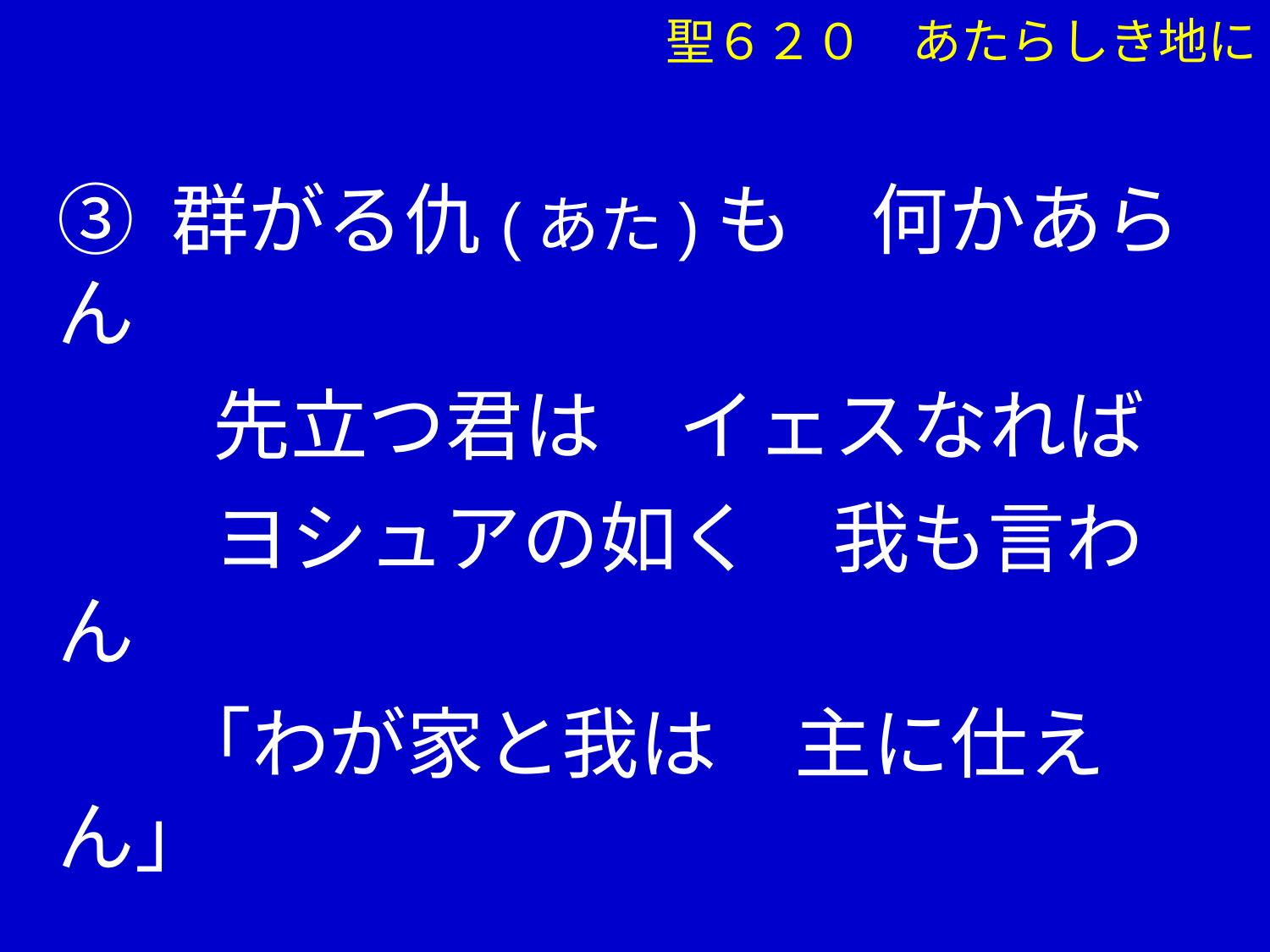

聖６２０　あたらしき地に
③ 群がる仇(あた)も　何かあらん
　　先立つ君は　イェスなれば
　　ヨシュアの如く　我も言わん
　　｢わが家と我は　主に仕えん｣